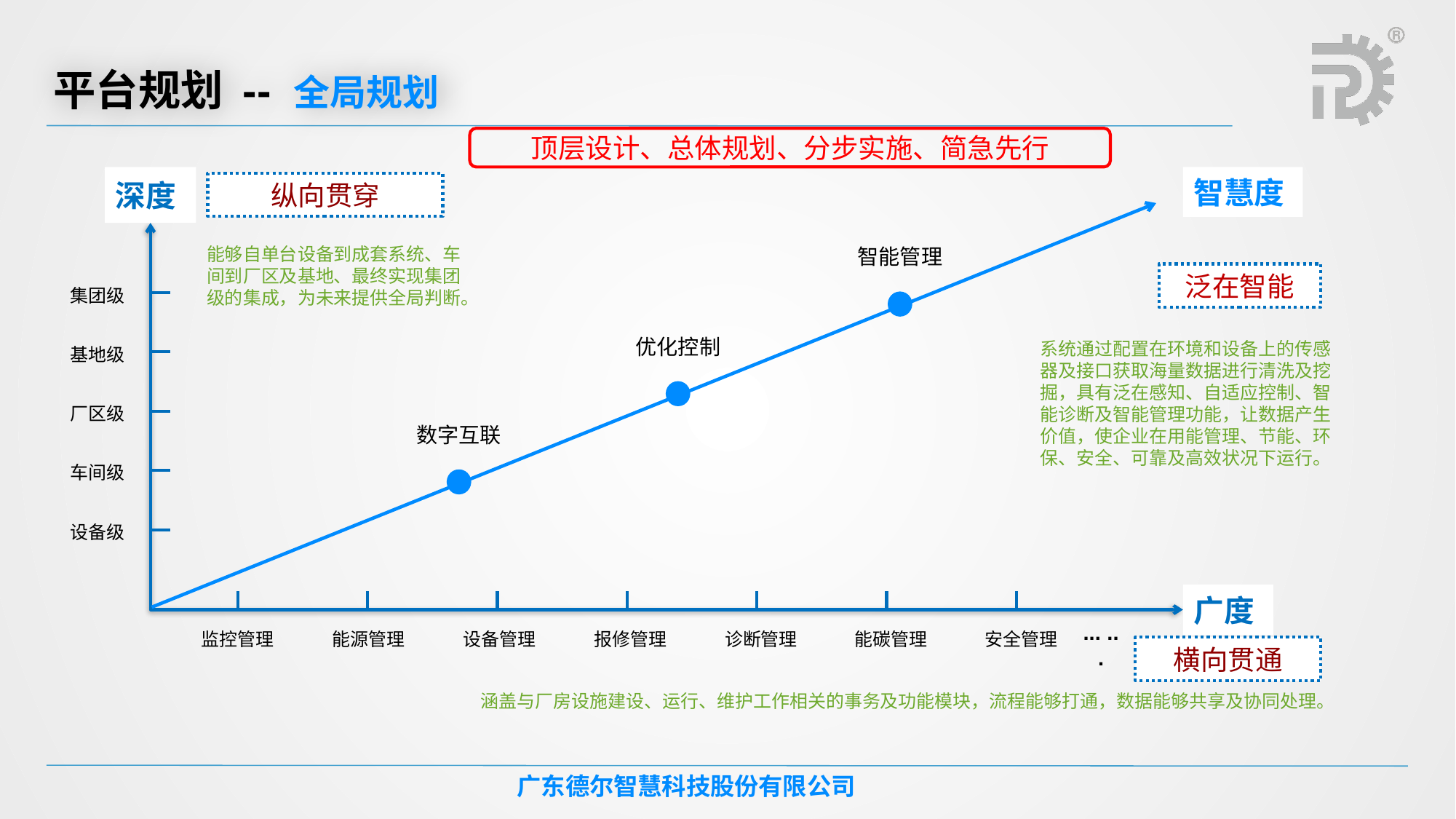

平台规划 -- 全局规划
顶层设计、总体规划、分步实施、简急先行
深度
智慧度
纵向贯穿
能够自单台设备到成套系统、车间到厂区及基地、最终实现集团级的集成，为未来提供全局判断。
智能管理
泛在智能
集团级

优化控制
系统通过配置在环境和设备上的传感器及接口获取海量数据进行清洗及挖掘，具有泛在感知、自适应控制、智能诊断及智能管理功能，让数据产生价值，使企业在用能管理、节能、环保、安全、可靠及高效状况下运行。
基地级

厂区级
数字互联
车间级

设备级
广度
... ...
监控管理
能源管理
设备管理
报修管理
诊断管理
能碳管理
安全管理
横向贯通
涵盖与厂房设施建设、运行、维护工作相关的事务及功能模块，流程能够打通，数据能够共享及协同处理。